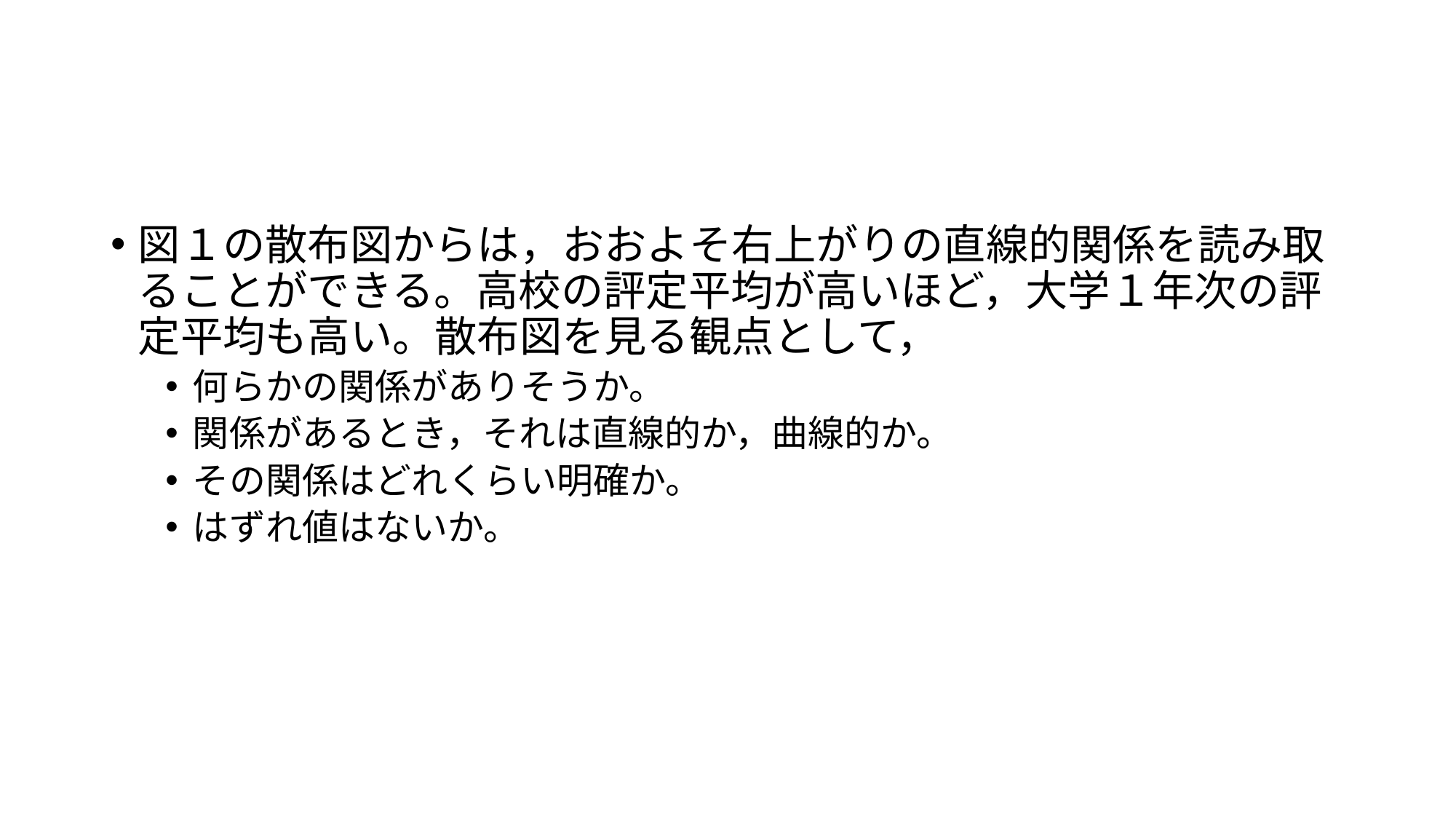

#
図１の散布図からは，おおよそ右上がりの直線的関係を読み取ることができる。高校の評定平均が高いほど，大学１年次の評定平均も高い。散布図を見る観点として，
何らかの関係がありそうか。
関係があるとき，それは直線的か，曲線的か。
その関係はどれくらい明確か。
はずれ値はないか。